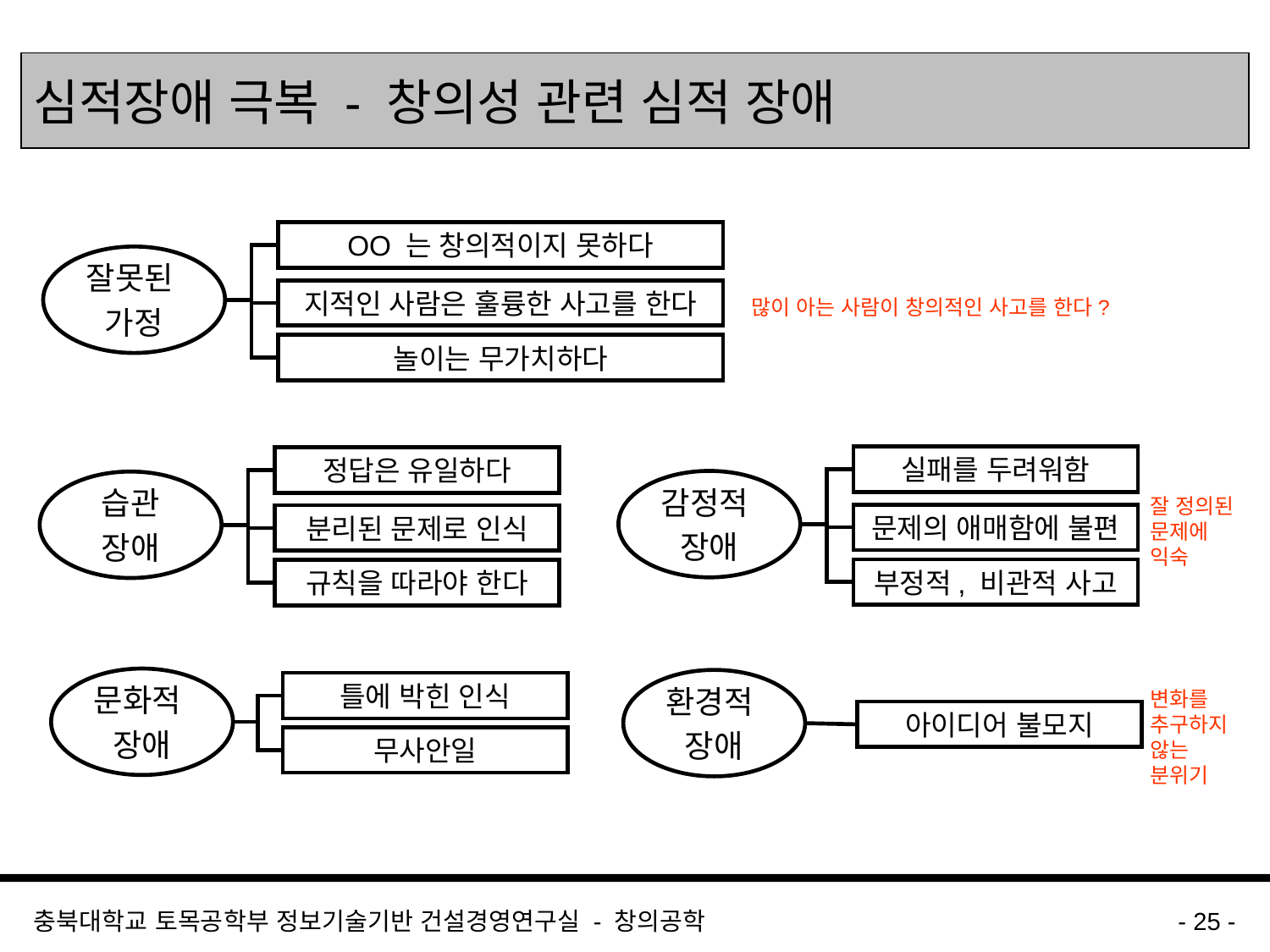

심적장애 극복 - 창의성 관련 심적 장애
OO 는 창의적이지 못하다
잘못된
가정
지적인 사람은 훌륭한 사고를 한다
많이 아는 사람이 창의적인 사고를 한다?
놀이는 무가치하다
실패를 두려워함
정답은 유일하다
감정적
장애
습관
장애
잘 정의된 문제에  익숙
문제의 애매함에 불편
분리된 문제로 인식
부정적, 비관적 사고
규칙을 따라야 한다
문화적
장애
환경적
장애
틀에 박힌 인식
변화를
추구하지 않는
분위기
아이디어 불모지
무사안일
충북대학교 토목공학부 정보기술기반 건설경영연구실 - 창의공학
- 25 -